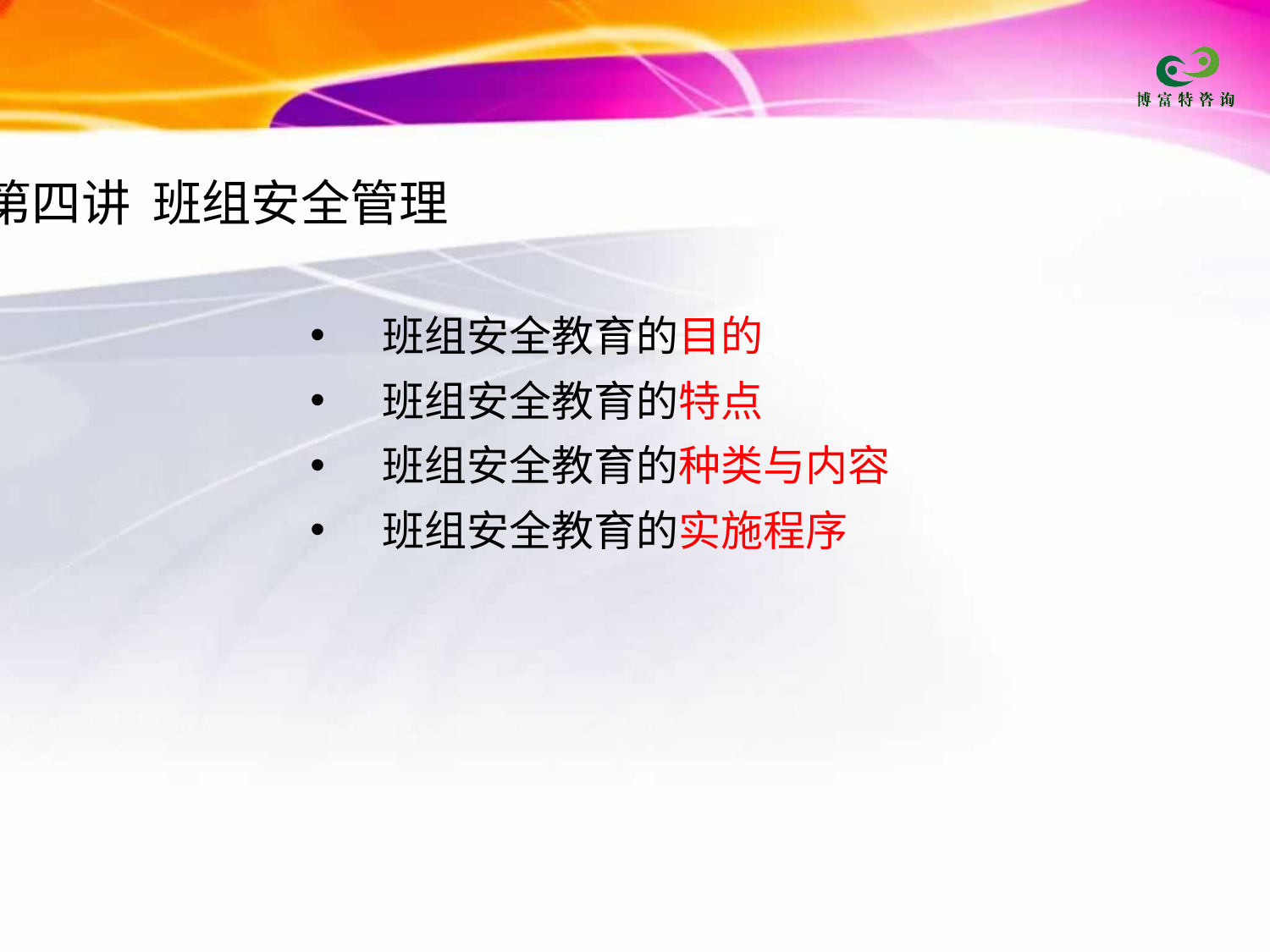

# 第四讲  班组安全管理
班组安全教育的目的
班组安全教育的特点
班组安全教育的种类与内容
班组安全教育的实施程序